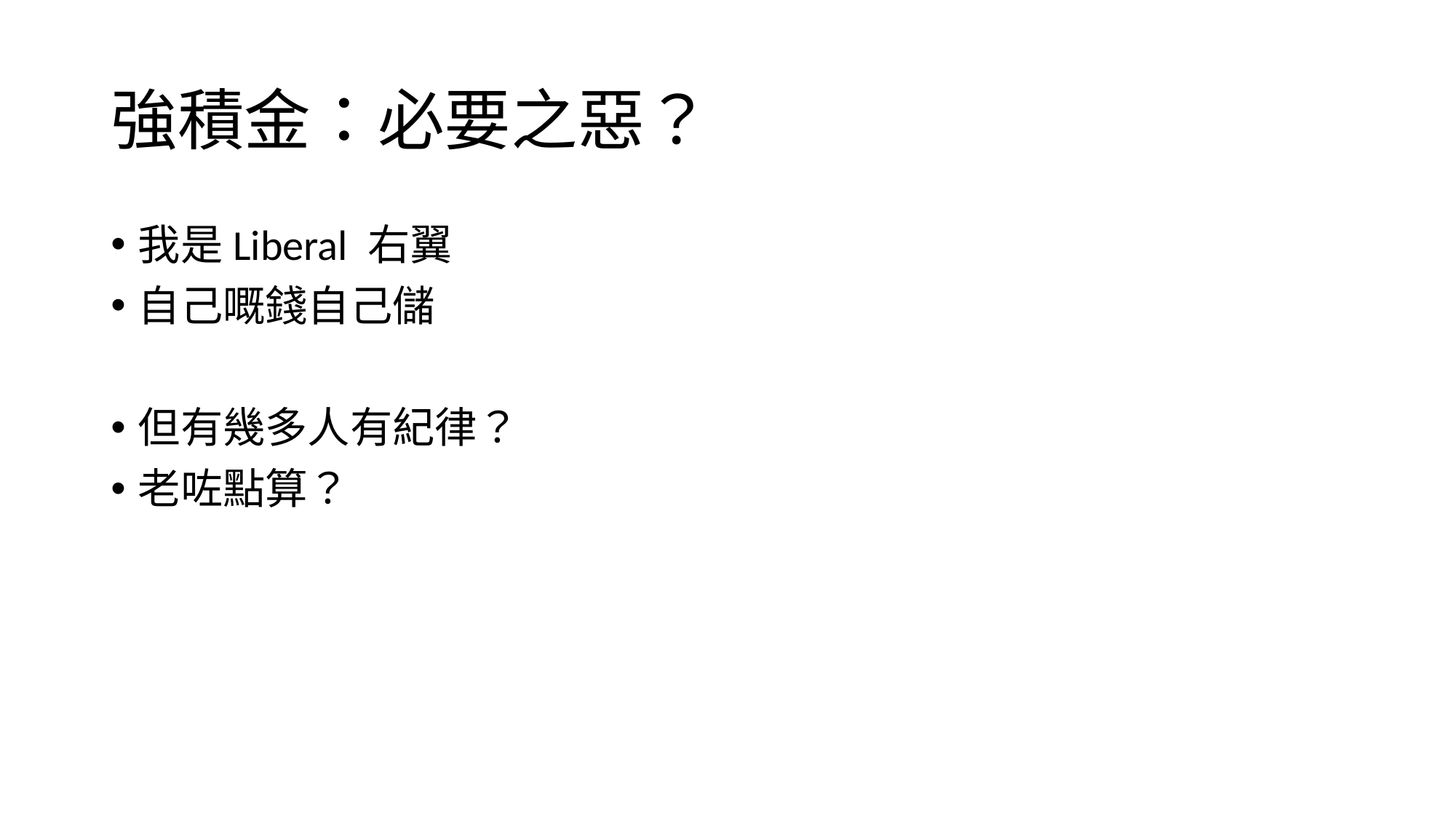

# 強積金：必要之惡？
我是Liberal 右翼
自己嘅錢自己儲

但有幾多人有紀律？
老咗點算？